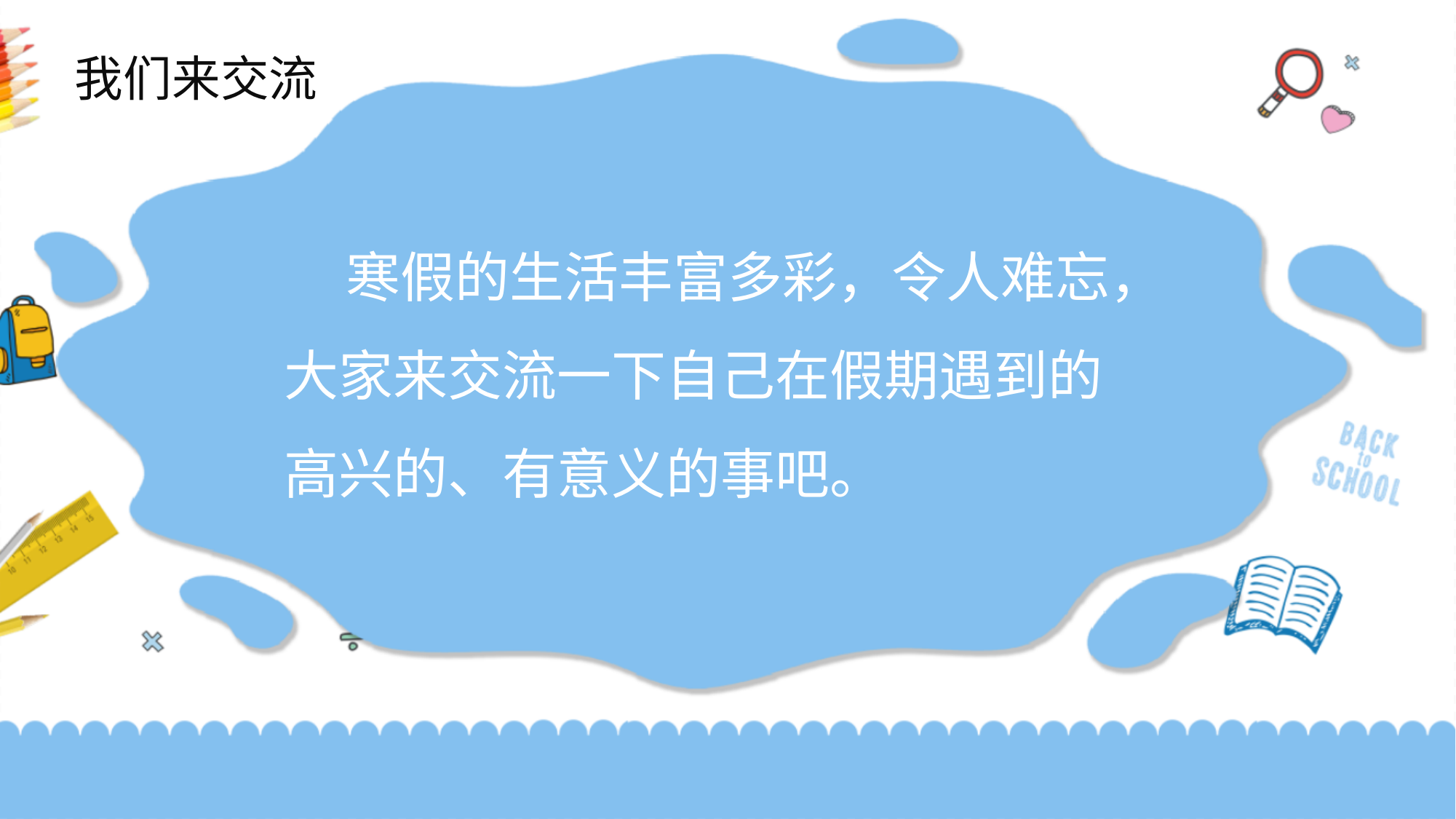

我们来交流
    寒假的生活丰富多彩，令人难忘，大家来交流一下自己在假期遇到的高兴的、有意义的事吧。